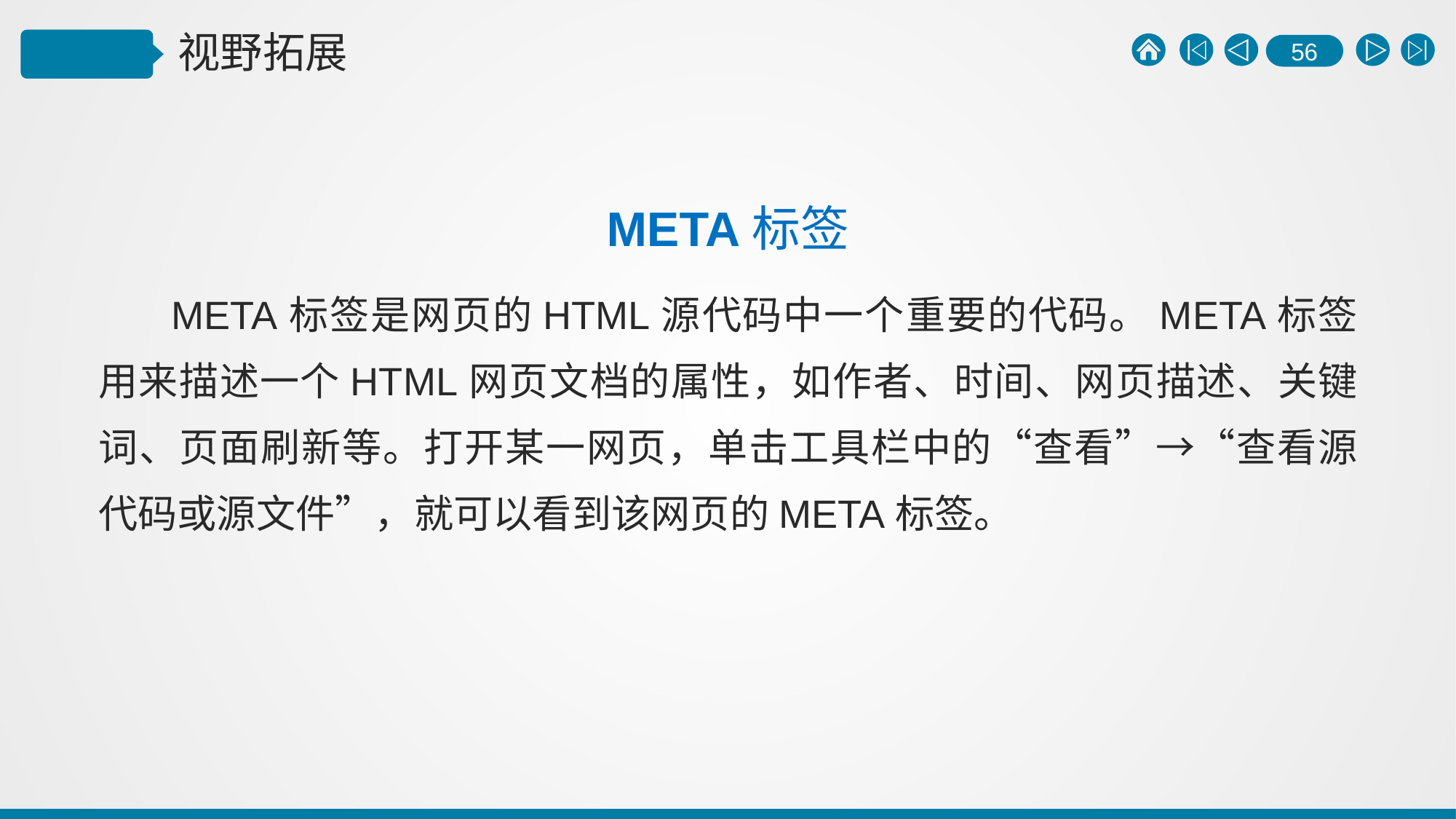

META标签
META标签是网页的HTML源代码中一个重要的代码。META标签用来描述一个HTML网页文档的属性，如作者、时间、网页描述、关键词、页面刷新等。打开某一网页，单击工具栏中的“查看”→“查看源代码或源文件”，就可以看到该网页的META标签。